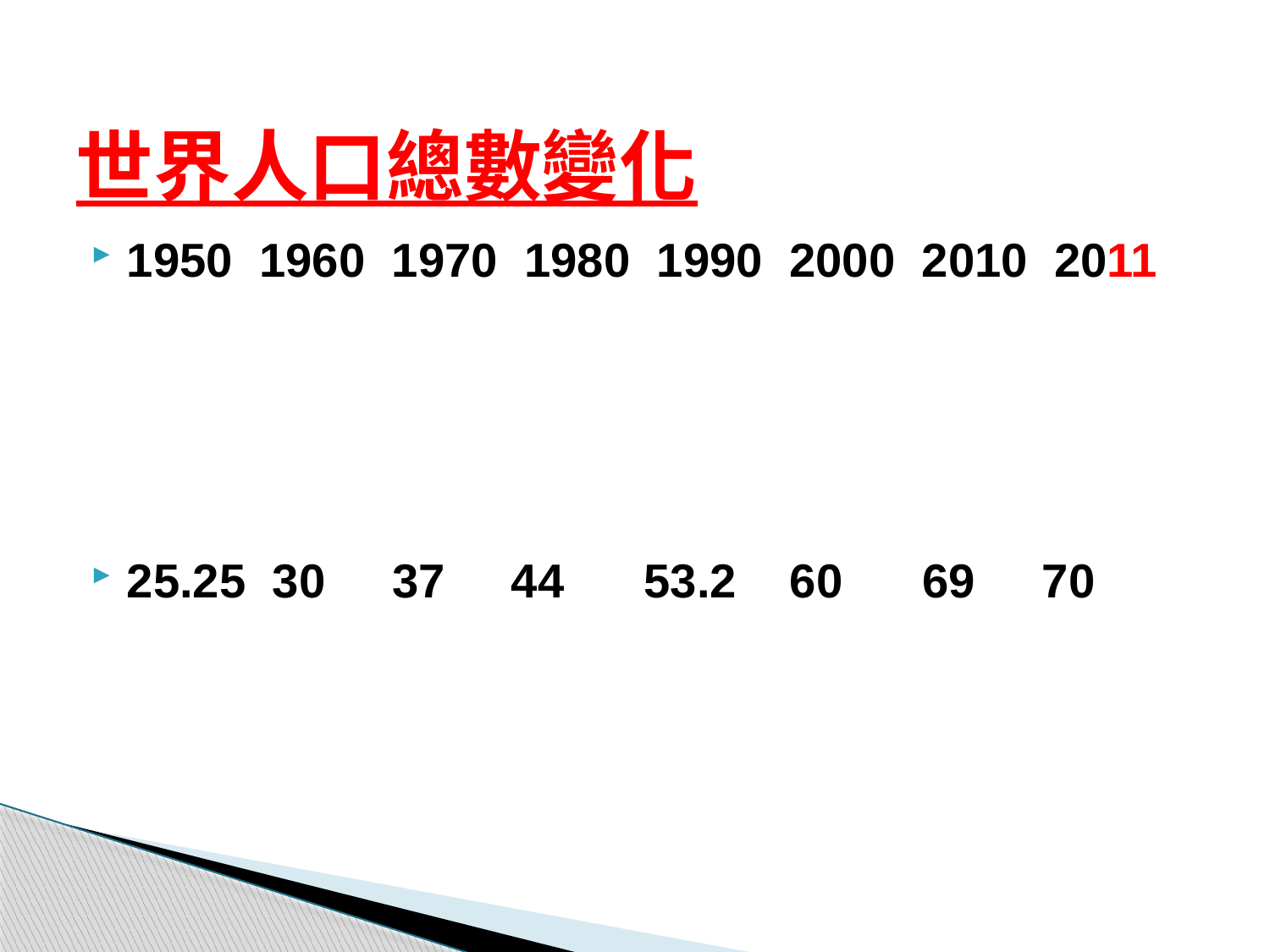

# 世界人口總數變化
1950  1960  1970  1980  1990  2000  2010  2011

25.25  30     37     44      53.2    60      69     70